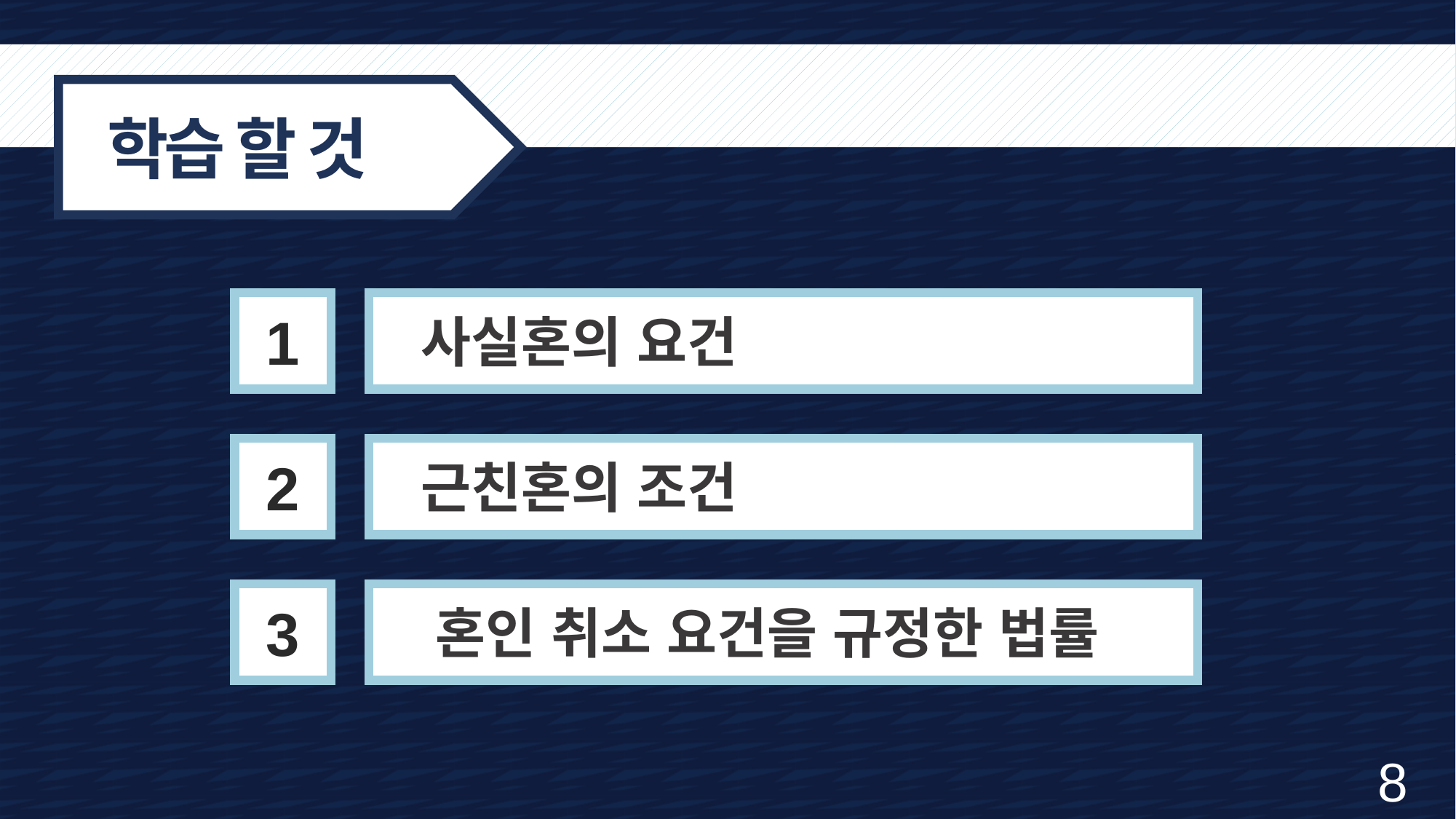

학습 할 것

1
사실혼의 요건

2
근친혼의 조건

3
혼인 취소 요건을 규정한 법률
8